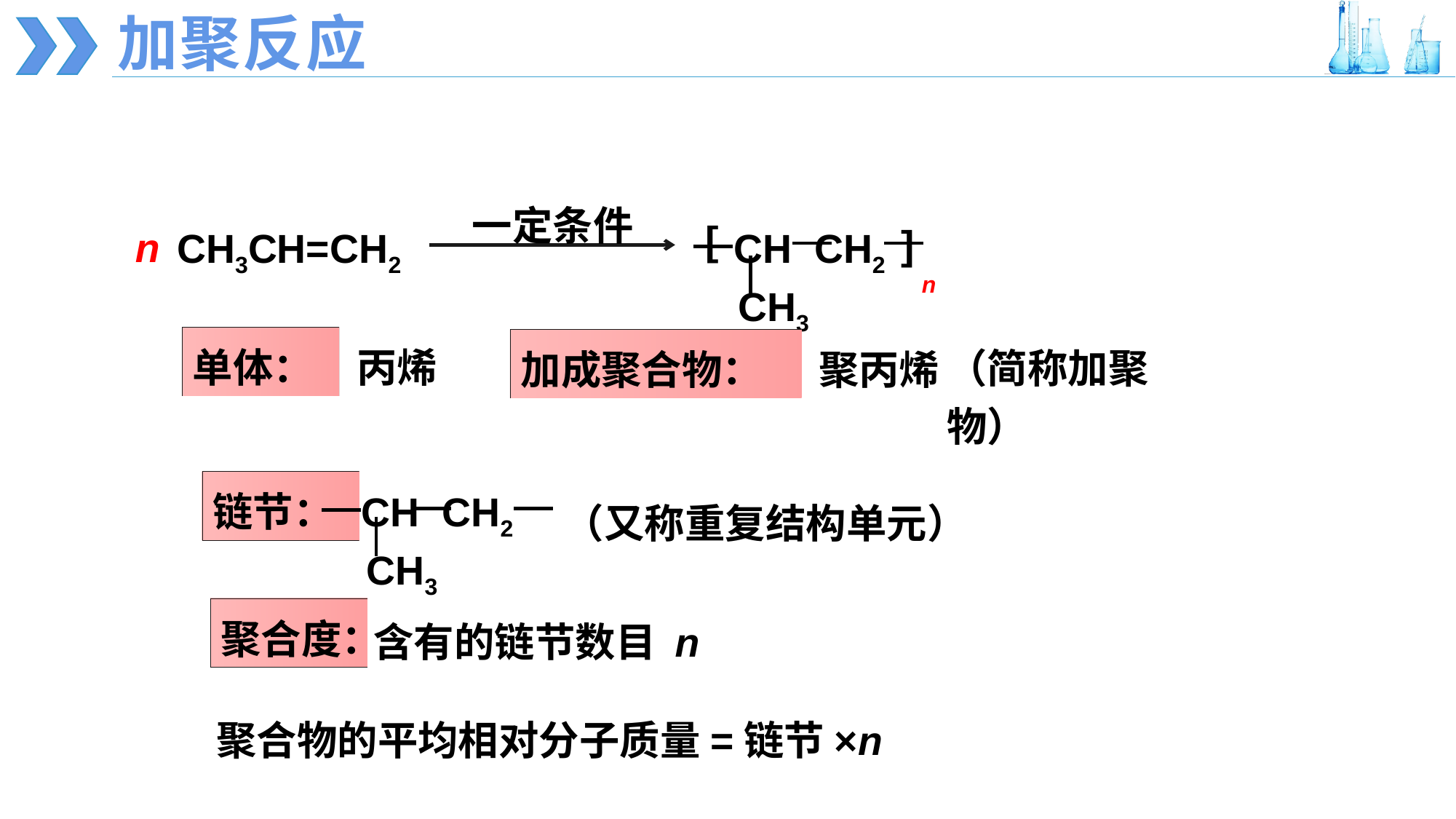

加聚反应
一定条件
 ]
 CH  CH2
CH3
[
CH3CH=CH2
n
n
单体：
丙烯
（简称加聚物）
聚丙烯
加成聚合物：
 CH  CH2
CH3
链节：
（又称重复结构单元）
聚合度：
含有的链节数目 n
聚合物的平均相对分子质量=链节×n